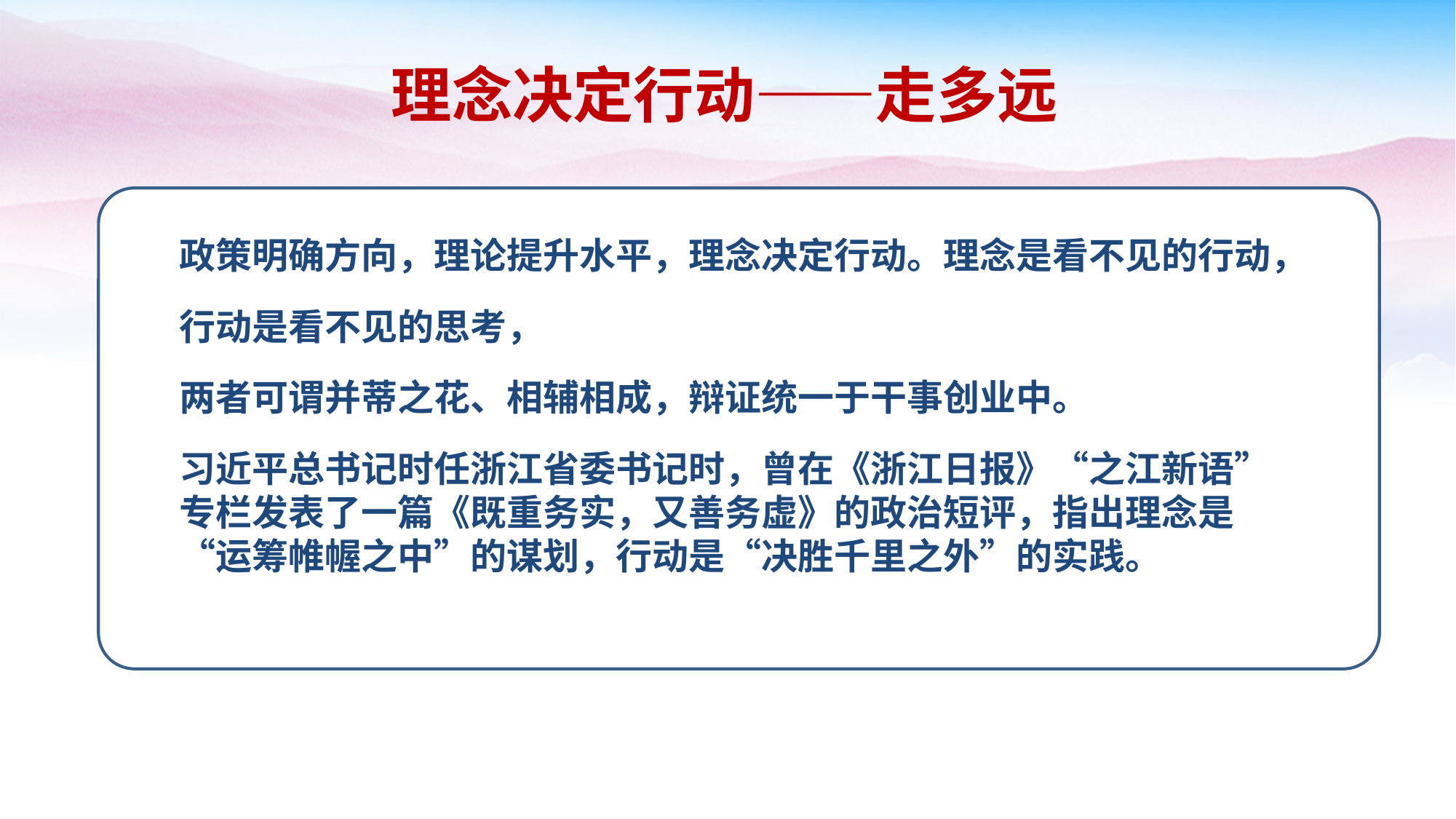

理念决定行动——走多远

政策明确方向，理论提升水平，理念决定行动。理念是看不见的行动，
行动是看不见的思考，
两者可谓并蒂之花、相辅相成，辩证统一于干事创业中。
习近平总书记时任浙江省委书记时，曾在《浙江日报》“之江新语”专栏发表了一篇《既重务实，又善务虚》的政治短评，指出理念是“运筹帷幄之中”的谋划，行动是“决胜千里之外”的实践。